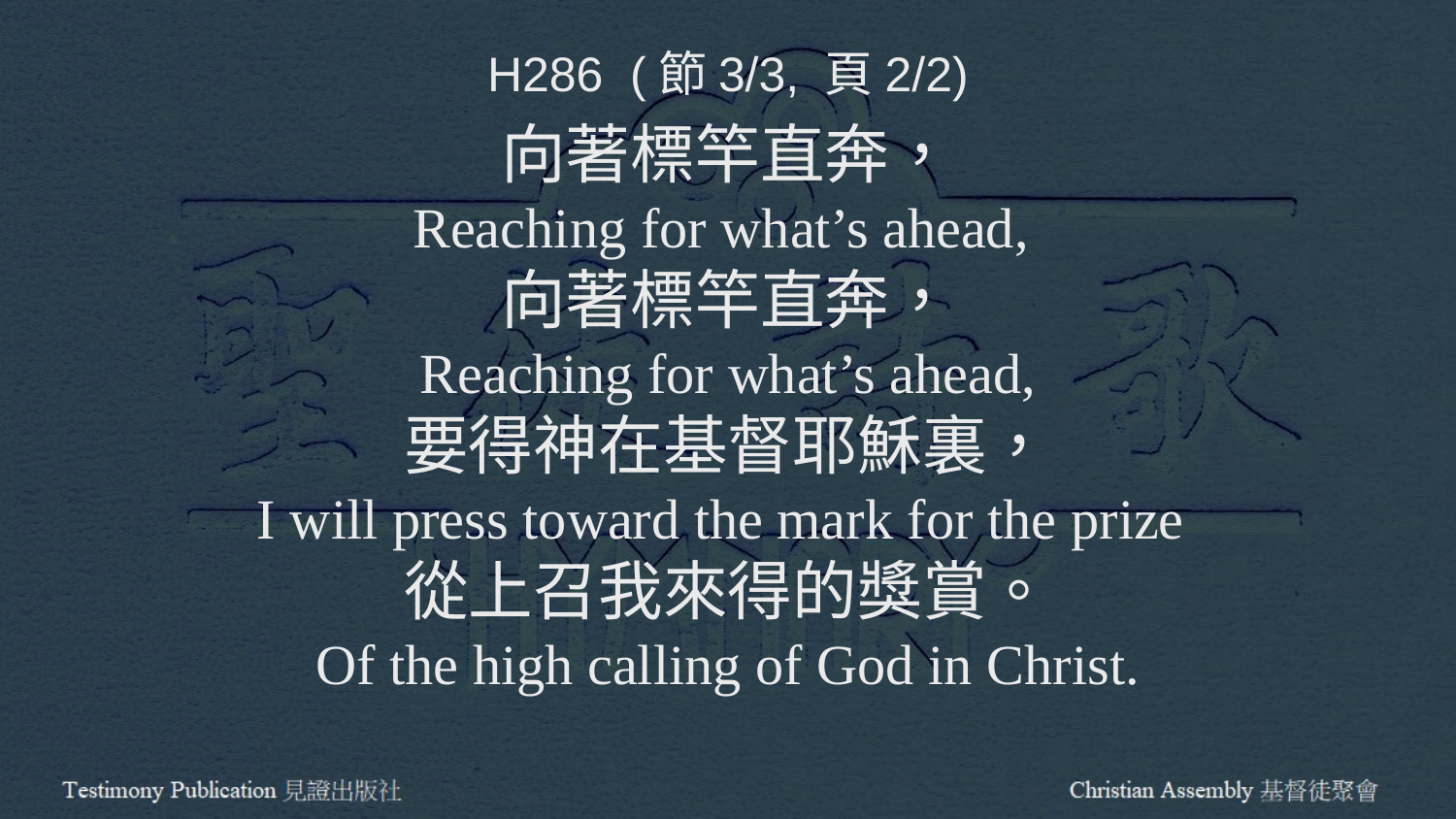

H286  (節3/3, 頁2/2)
向著標竿直奔，
Reaching for what’s ahead,
向著標竿直奔，
Reaching for what’s ahead,
要得神在基督耶穌裏，
I will press toward the mark for the prize
從上召我來得的獎賞。
Of the high calling of God in Christ.